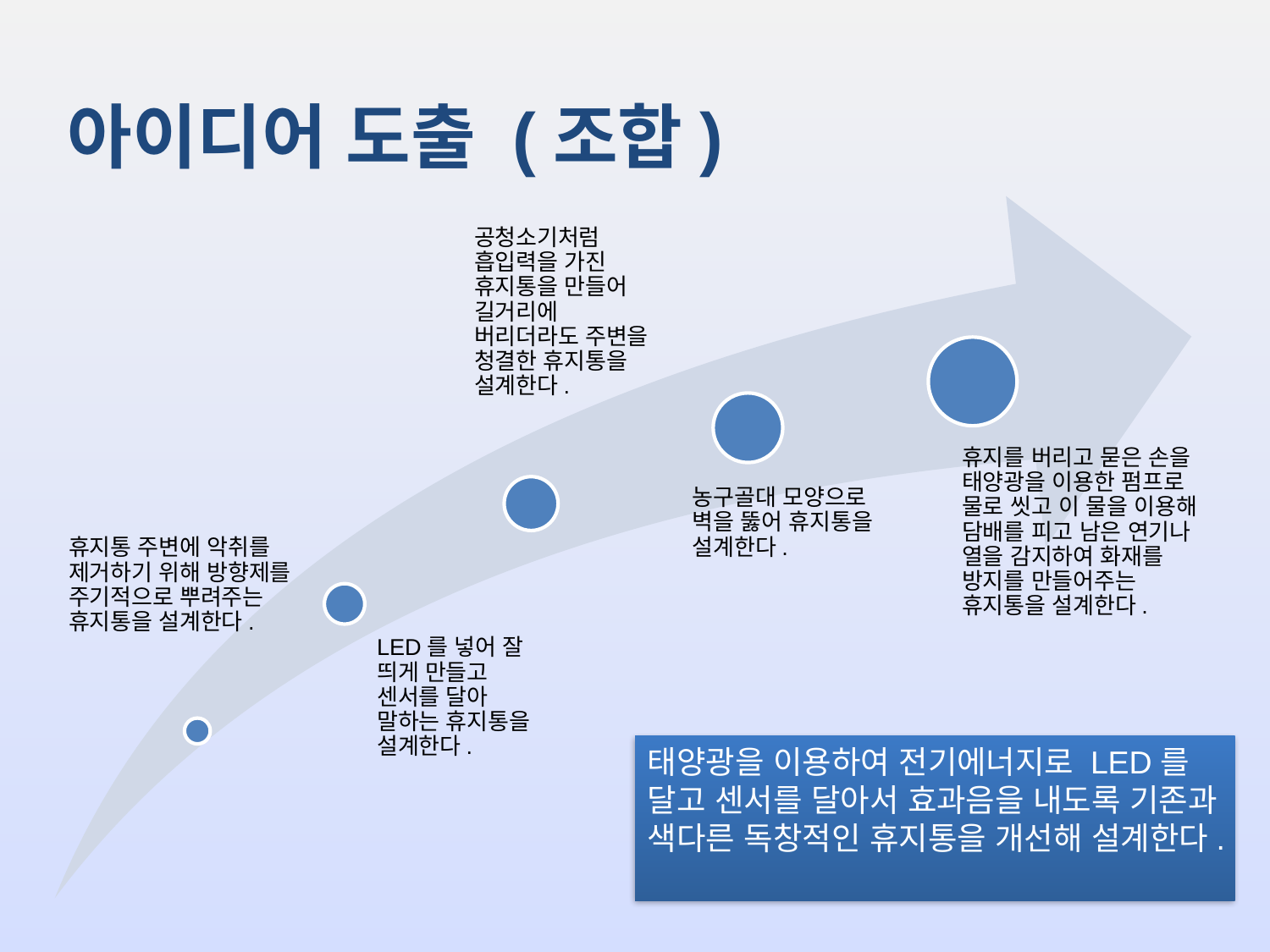

아이디어 도출 (조합)
휴지통 주변에 악취를 제거하기 위해 방향제를 주기적으로 뿌려주는 휴지통을 설계한다.
LED를 넣어 잘 띄게 만들고 센서를 달아 말하는 휴지통을 설계한다.
공청소기처럼 흡입력을 가진 휴지통을 만들어 길거리에 버리더라도 주변을 청결한 휴지통을 설계한다.
농구골대 모양으로 벽을 뚫어 휴지통을 설계한다.
휴지를 버리고 묻은 손을 태양광을 이용한 펌프로  물로 씻고 이 물을 이용해  담배를 피고 남은 연기나 열을 감지하여 화재를 방지를 만들어주는 휴지통을 설계한다.
태양광을 이용하여 전기에너지로 LED를 달고 센서를 달아서 효과음을 내도록 기존과 색다른 독창적인 휴지통을 개선해 설계한다.